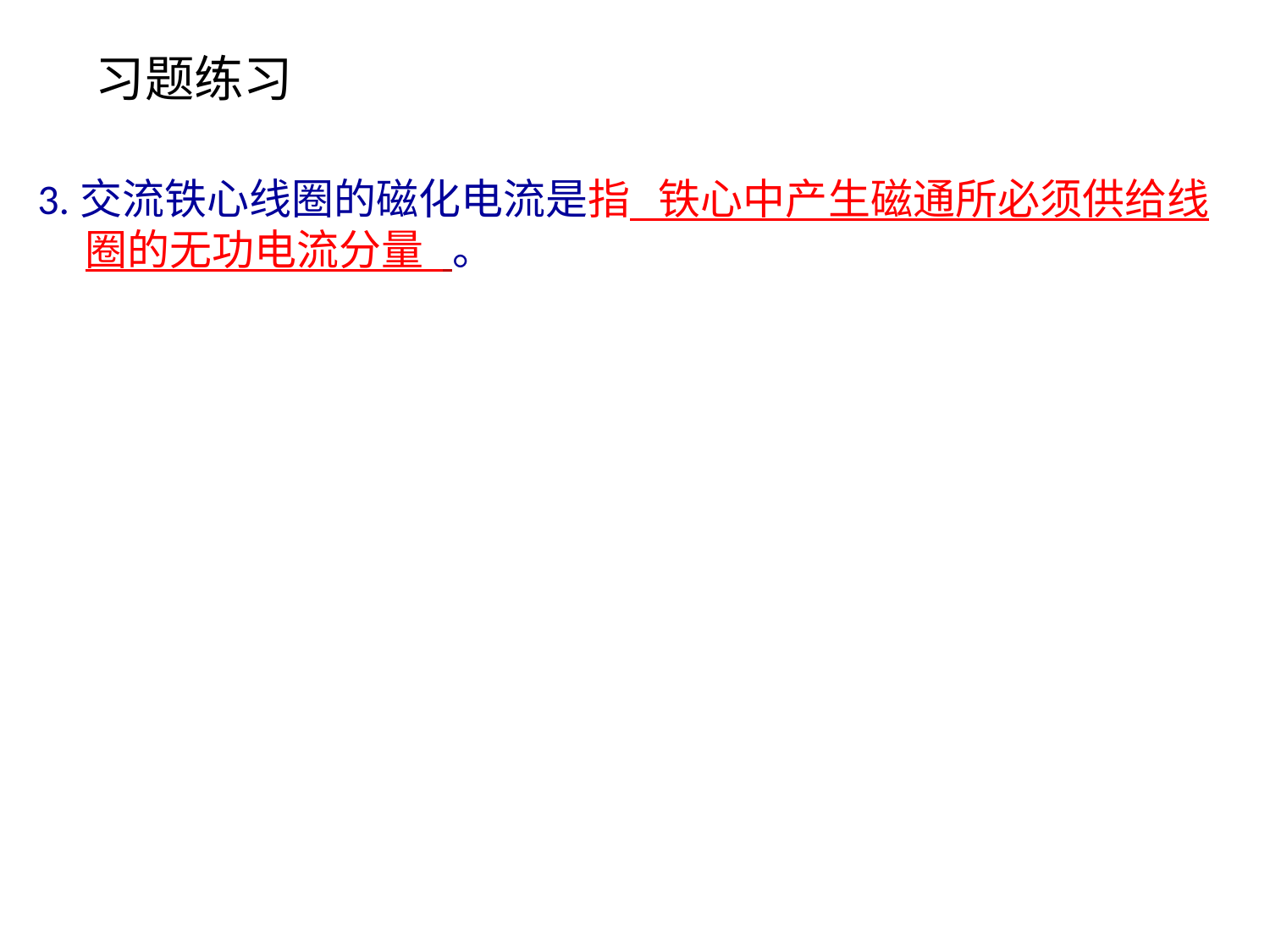

# 习题练习
3.交流铁心线圈的磁化电流是指   铁心中产生磁通所必须供给线圈的无功电流分量   。